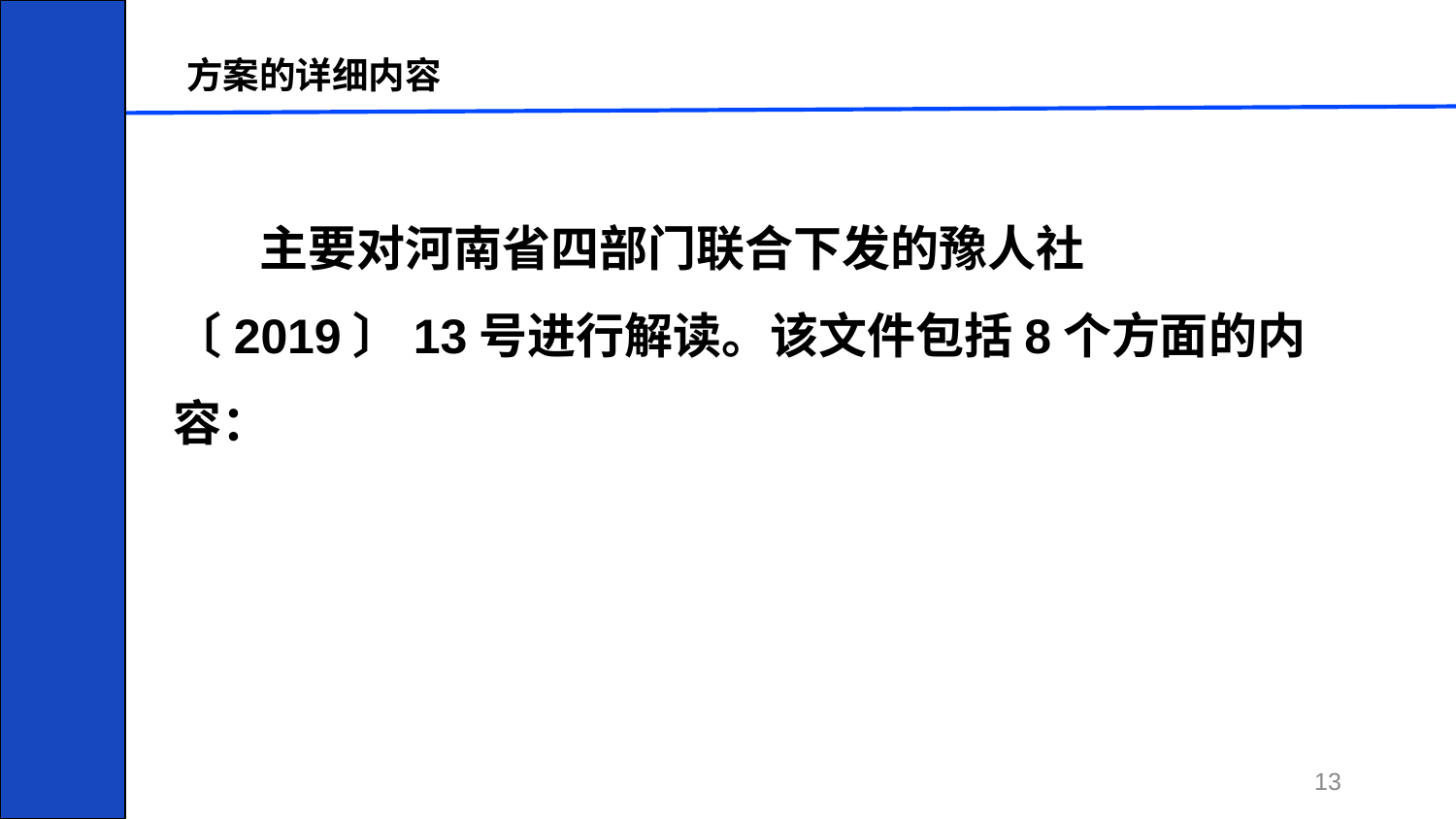

河 南 省 国 家 税 务 局                                                                                                                                                                                                 HE NAN PROVINCIAL OFFICE,SAT
方案的详细内容

主要对河南省四部门联合下发的豫人社〔2019〕13号进行解读。该文件包括8个方面的内容：

13
*